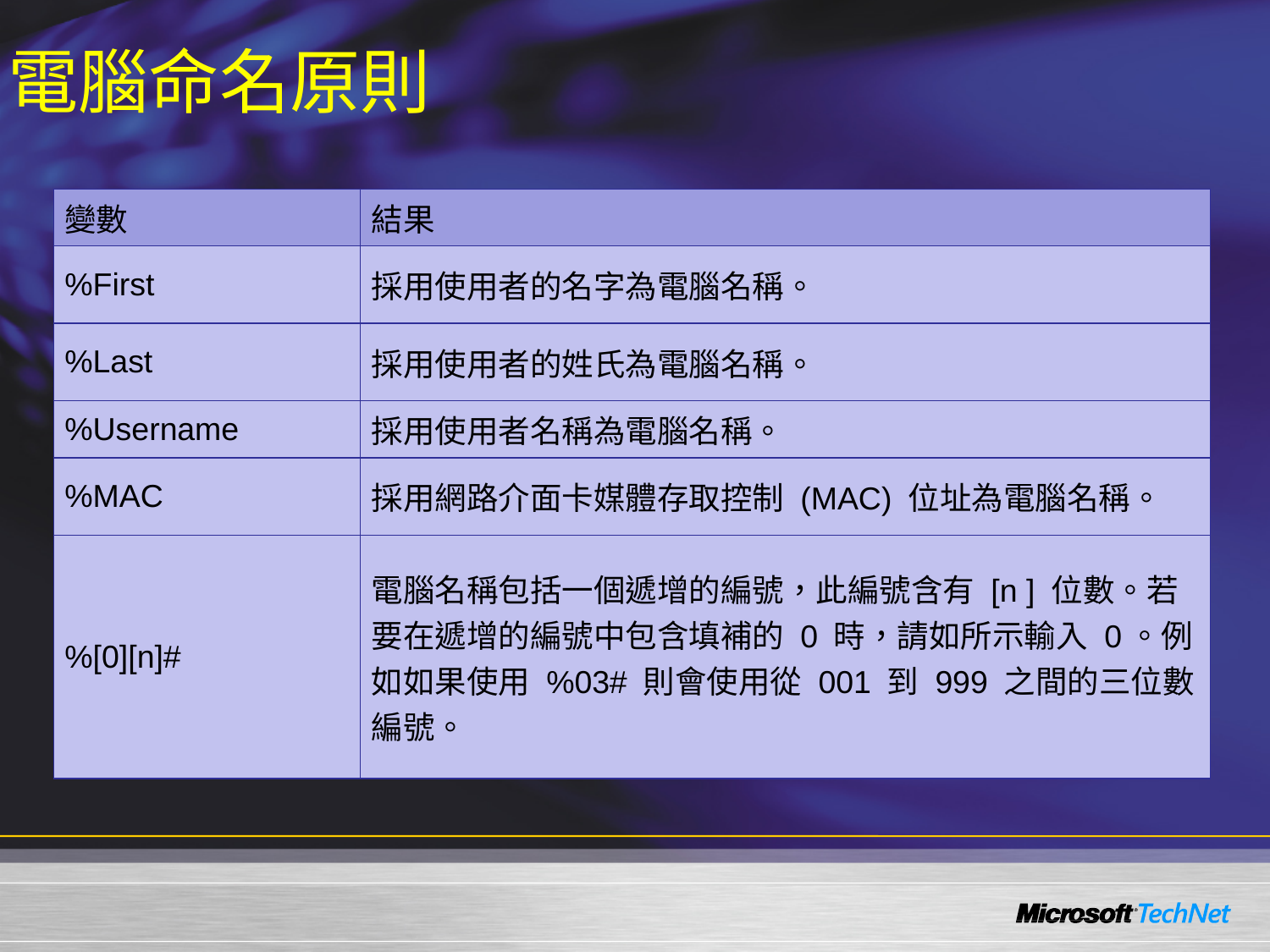

# 電腦命名原則
| 變數 | 結果 |
| --- | --- |
| %First | 採用使用者的名字為電腦名稱。 |
| %Last | 採用使用者的姓氏為電腦名稱。 |
| %Username | 採用使用者名稱為電腦名稱。 |
| %MAC | 採用網路介面卡媒體存取控制 (MAC) 位址為電腦名稱。 |
| %[0][n]# | 電腦名稱包括一個遞增的編號，此編號含有 [n ] 位數。若要在遞增的編號中包含填補的 0 時，請如所示輸入 0。例如如果使用 %03# 則會使用從 001 到 999 之間的三位數編號。 |